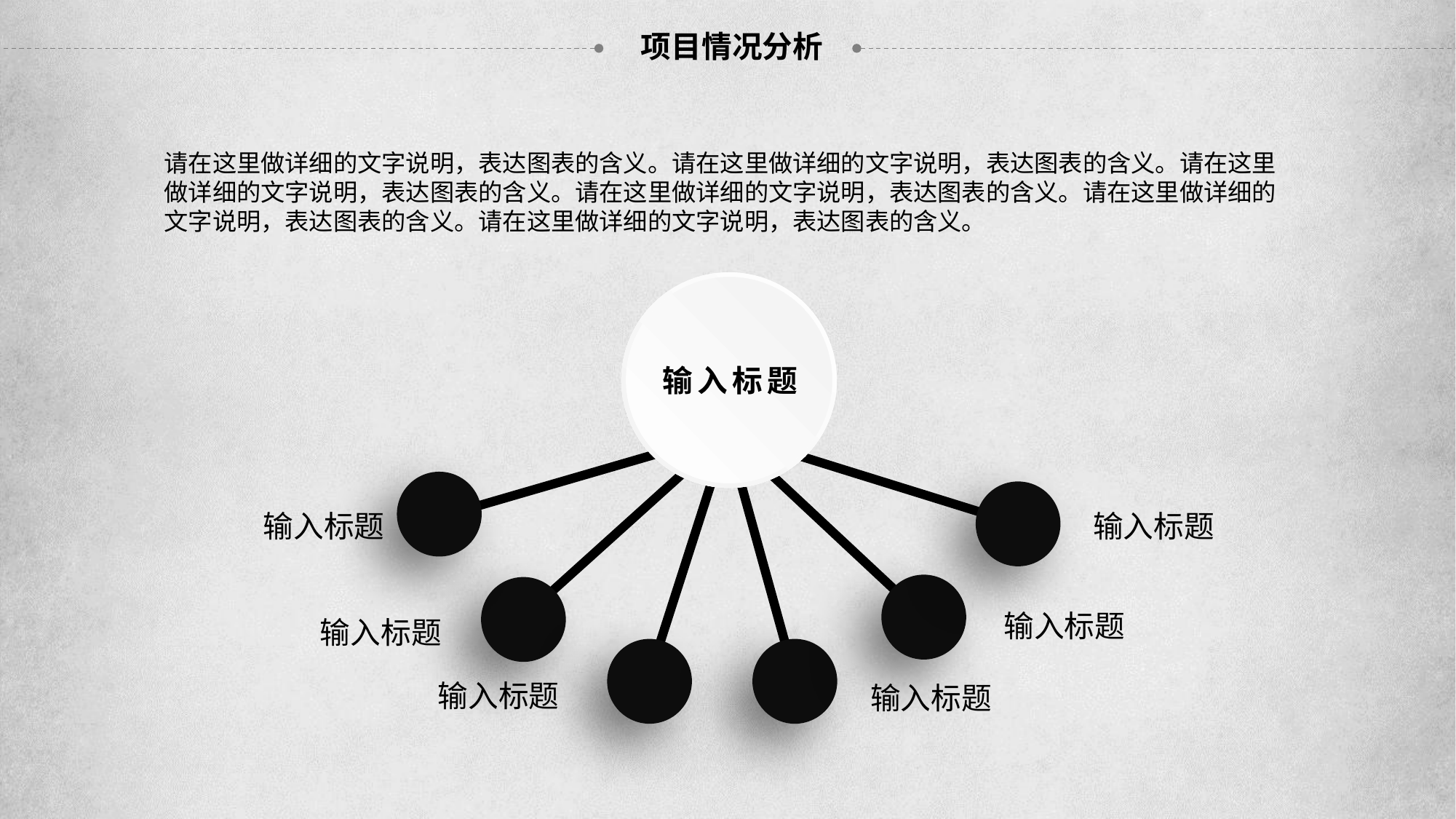

项目情况分析
请在这里做详细的文字说明，表达图表的含义。请在这里做详细的文字说明，表达图表的含义。请在这里
做详细的文字说明，表达图表的含义。请在这里做详细的文字说明，表达图表的含义。请在这里做详细的
文字说明，表达图表的含义。请在这里做详细的文字说明，表达图表的含义。

输入标题

输入标题
输入标题

输入标题
输入标题

输入标题
输入标题